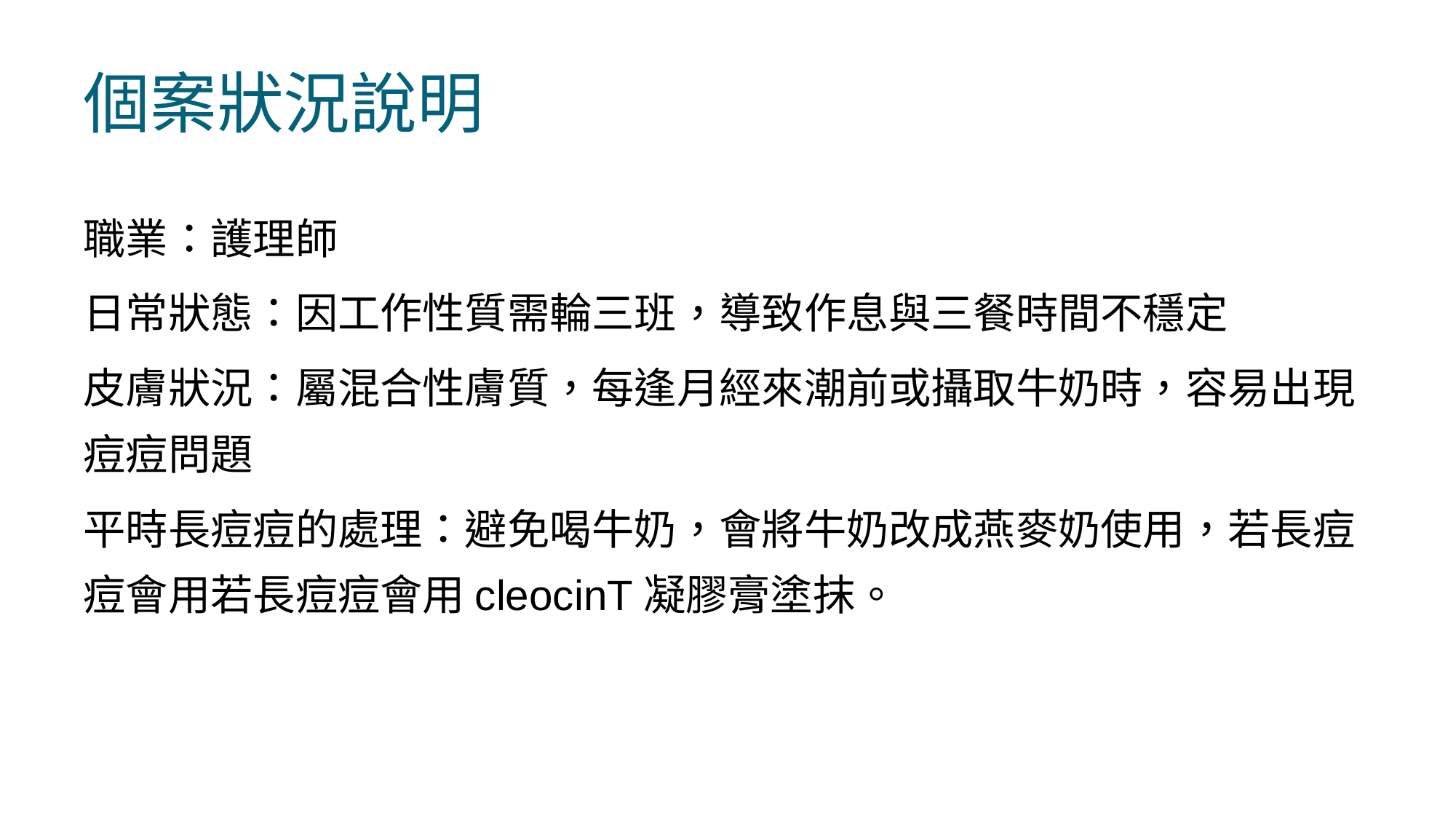

# 個案狀況說明
職業：護理師
日常狀態：因工作性質需輪三班，導致作息與三餐時間不穩定
皮膚狀況：屬混合性膚質，每逢月經來潮前或攝取牛奶時，容易出現痘痘問題
平時長痘痘的處理：避免喝牛奶，會將牛奶改成燕麥奶使用，若長痘痘會用若長痘痘會用cleocinT凝膠膏塗抹。